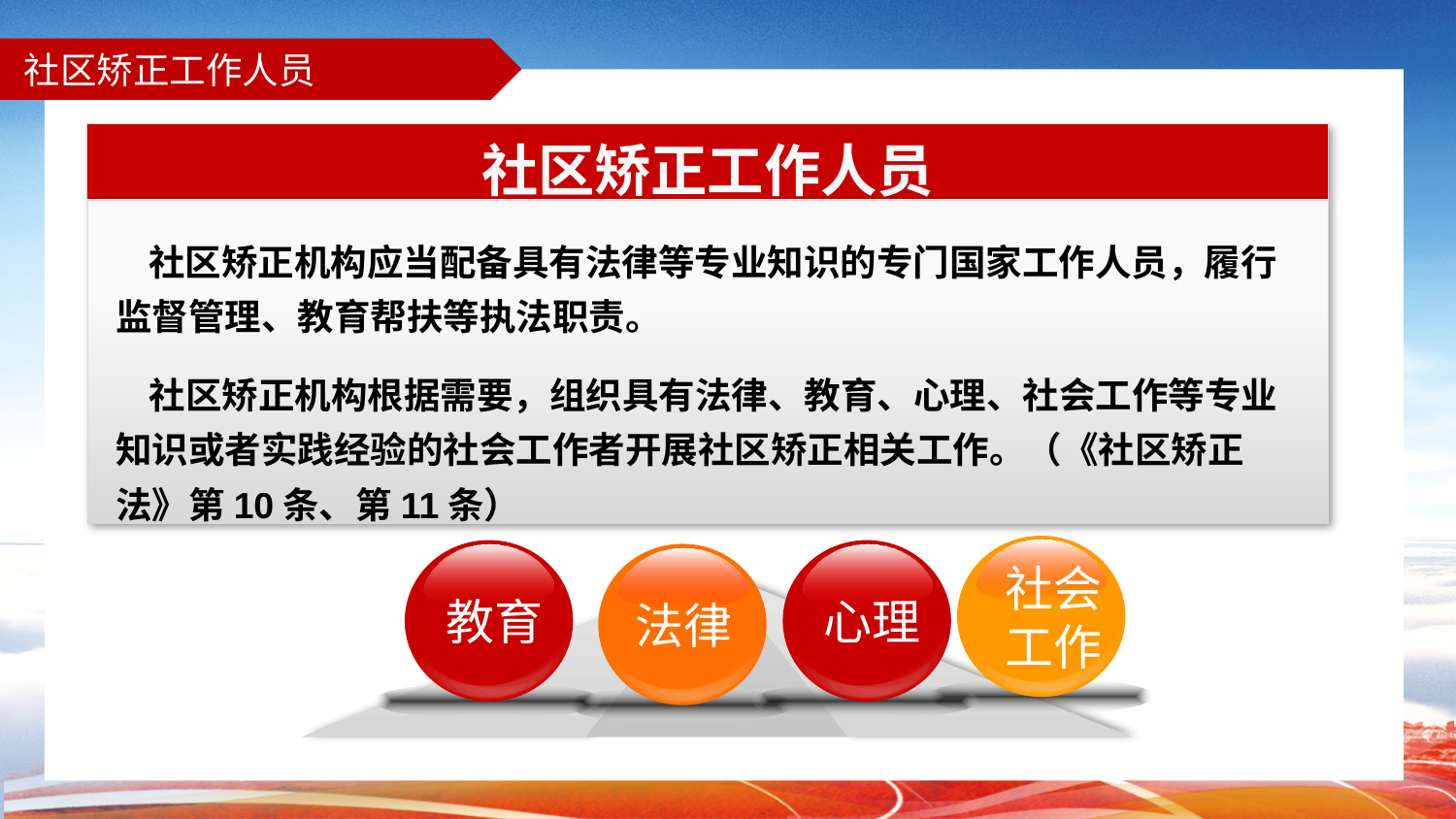

# 社区矫正工作人员
社区矫正工作人员
    社区矫正机构应当配备具有法律等专业知识的专门国家工作人员，履行监督管理、教育帮扶等执法职责。
   社区矫正机构根据需要，组织具有法律、教育、心理、社会工作等专业知识或者实践经验的社会工作者开展社区矫正相关工作。（《社区矫正法》第10条、第11条）

社会
工作

教育

心理

法律